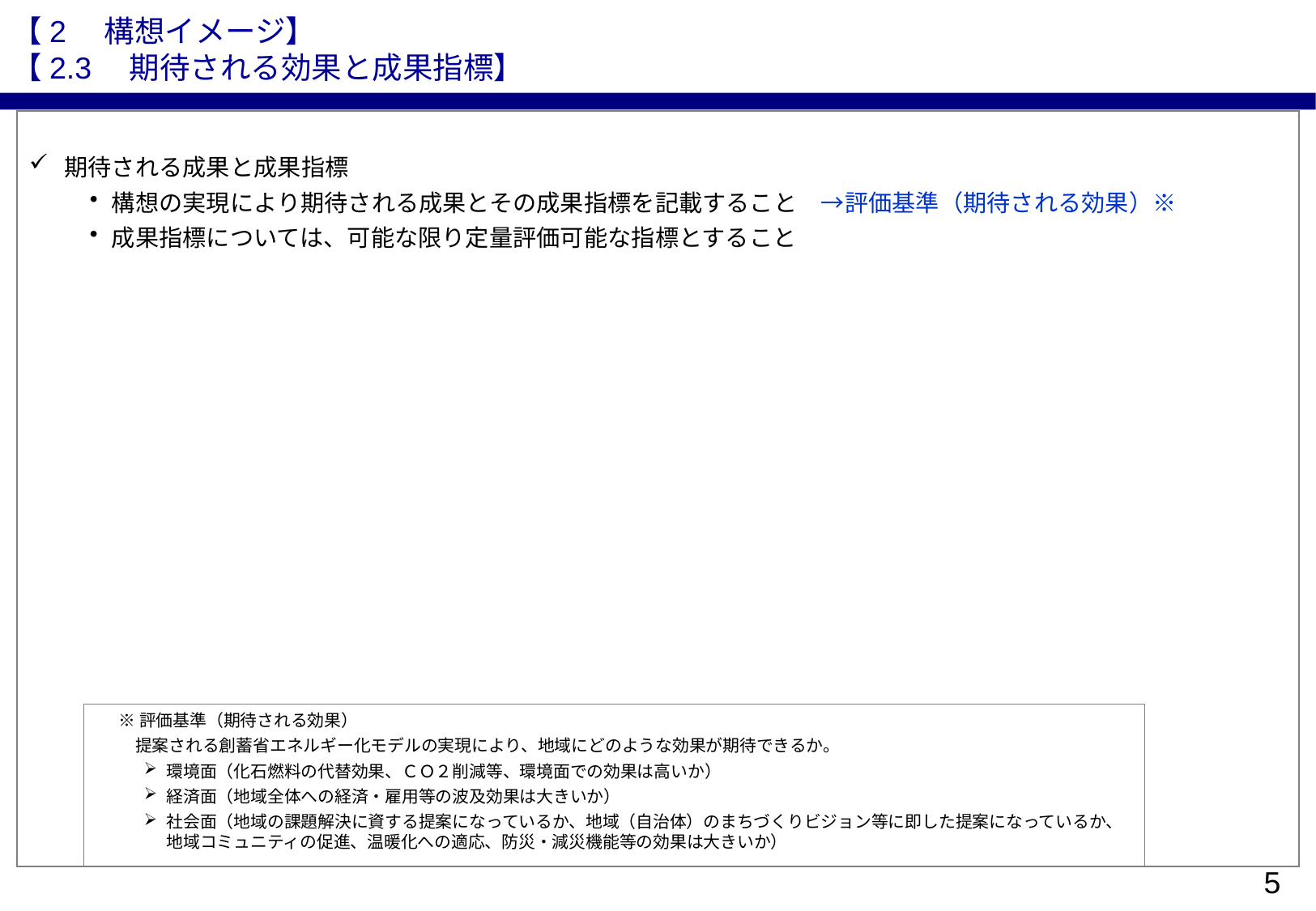

【2　構想イメージ】
【2.3　期待される効果と成果指標】

期待される成果と成果指標
構想の実現により期待される成果とその成果指標を記載すること　→評価基準（期待される効果）※
成果指標については、可能な限り定量評価可能な指標とすること

※評価基準（期待される効果）
　提案される創蓄省エネルギー化モデルの実現により、地域にどのような効果が期待できるか。
環境面（化石燃料の代替効果、ＣＯ２削減等、環境面での効果は高いか）
経済面（地域全体への経済・雇用等の波及効果は大きいか）
社会面（地域の課題解決に資する提案になっているか、地域（自治体）のまちづくりビジョン等に即した提案になっているか、地域コミュニティの促進、温暖化への適応、防災・減災機能等の効果は大きいか）